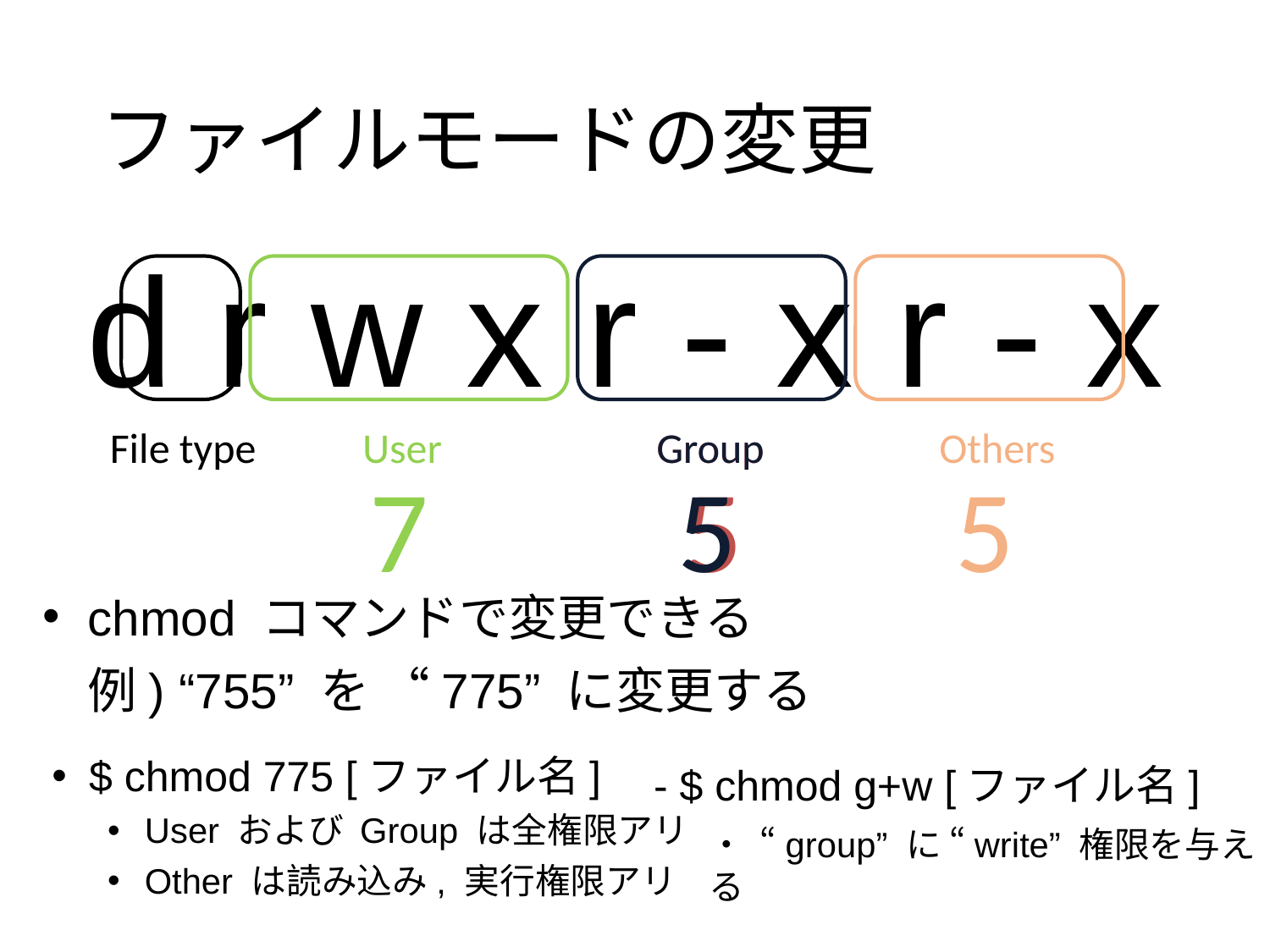

# ファイルモードの変更
    d r w x r - x r - x

Group
Group
File type
User
Others
7
5
5
5
chmod コマンドで変更できる‏
   例) “755” を “775” に変更する

$ chmod 775 [ファイル名]
User および Group は全権限アリ
Other は読み込み, 実行権限アリ

- $ chmod g+w [ファイル名]
・  “group” に “write” 権限を与える